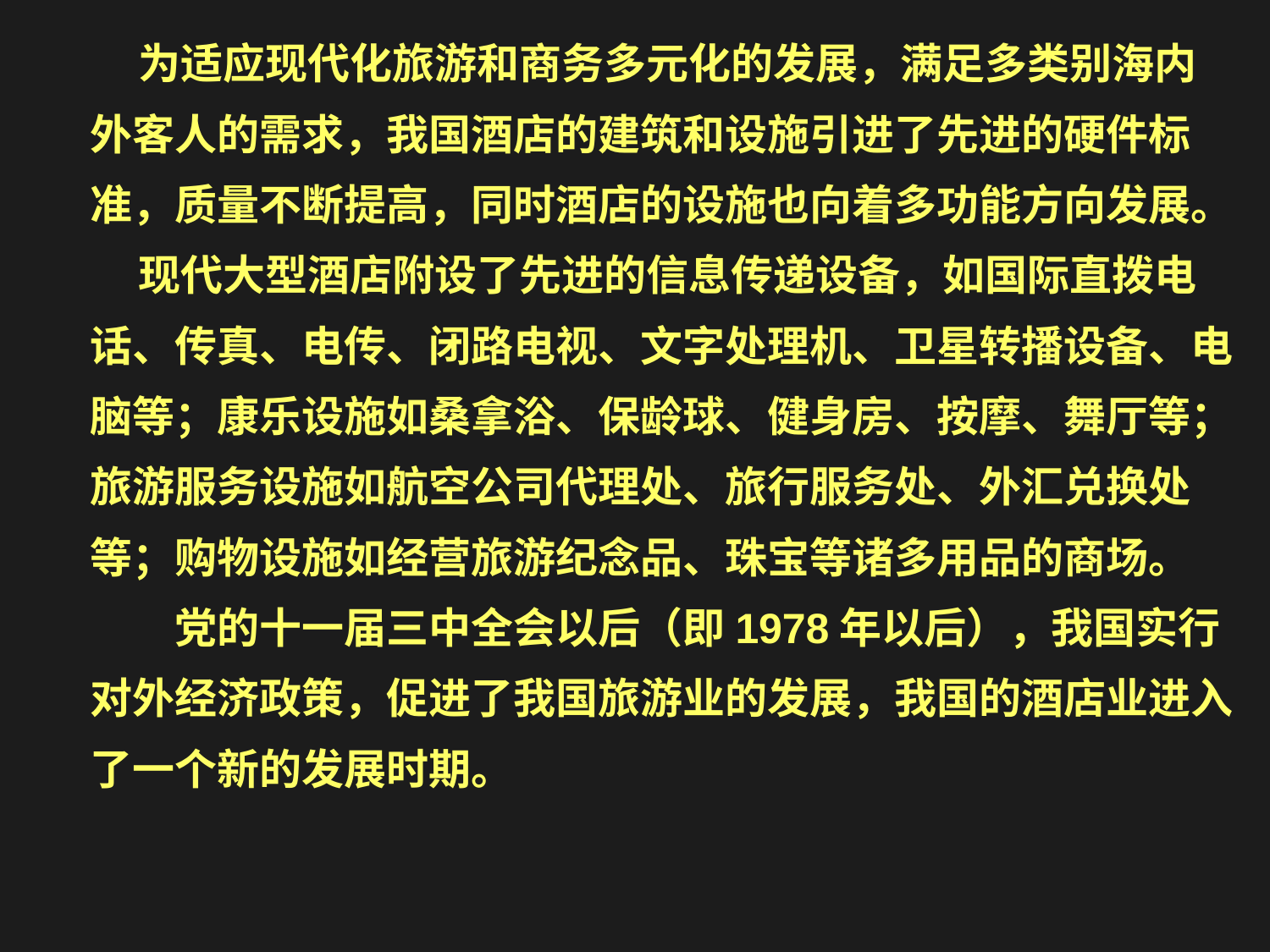

为适应现代化旅游和商务多元化的发展，满足多类别海内外客人的需求，我国酒店的建筑和设施引进了先进的硬件标准，质量不断提高，同时酒店的设施也向着多功能方向发展。
    现代大型酒店附设了先进的信息传递设备，如国际直拨电话、传真、电传、闭路电视、文字处理机、卫星转播设备、电脑等；康乐设施如桑拿浴、保龄球、健身房、按摩、舞厅等；旅游服务设施如航空公司代理处、旅行服务处、外汇兑换处等；购物设施如经营旅游纪念品、珠宝等诸多用品的商场。
　　党的十一届三中全会以后（即1978年以后），我国实行对外经济政策，促进了我国旅游业的发展，我国的酒店业进入了一个新的发展时期。